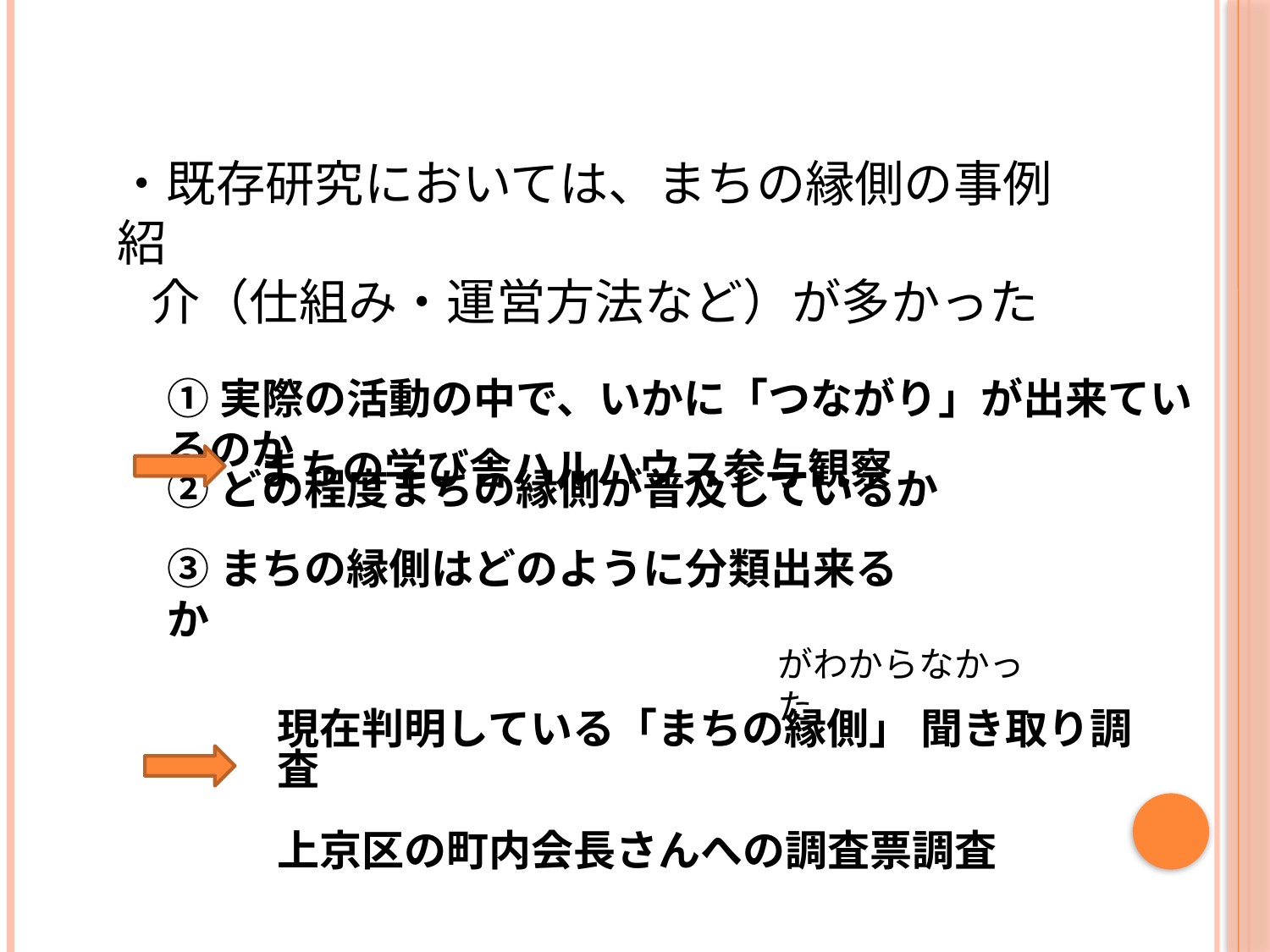

・既存研究においては、まちの縁側の事例紹
  介（仕組み・運営方法など）が多かった
①実際の活動の中で、いかに「つながり」が出来ているのか
まちの学び舎ハルハウス参与観察

②どの程度まちの縁側が普及しているか
③まちの縁側はどのように分類出来るか
がわからなかった
現在判明している「まちの縁側」 聞き取り調査

上京区の町内会長さんへの調査票調査